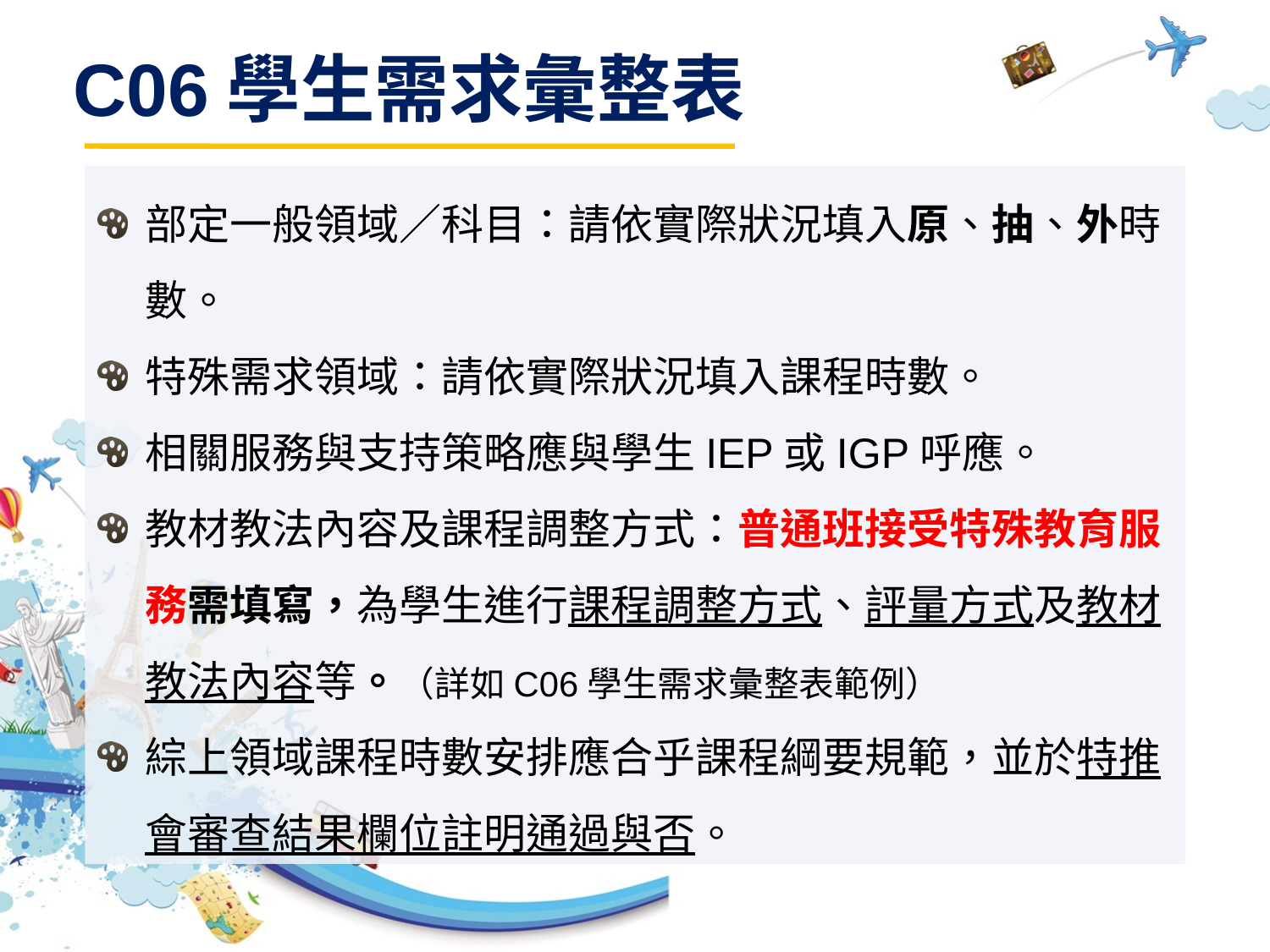

C06學生需求彙整表
部定一般領域／科目：請依實際狀況填入原、抽、外時數。
特殊需求領域：請依實際狀況填入課程時數。
相關服務與支持策略應與學生IEP或IGP呼應。
教材教法內容及課程調整方式：普通班接受特殊教育服務需填寫，為學生進行課程調整方式、評量方式及教材教法內容等。（詳如C06學生需求彙整表範例）
綜上領域課程時數安排應合乎課程綱要規範，並於特推會審查結果欄位註明通過與否。